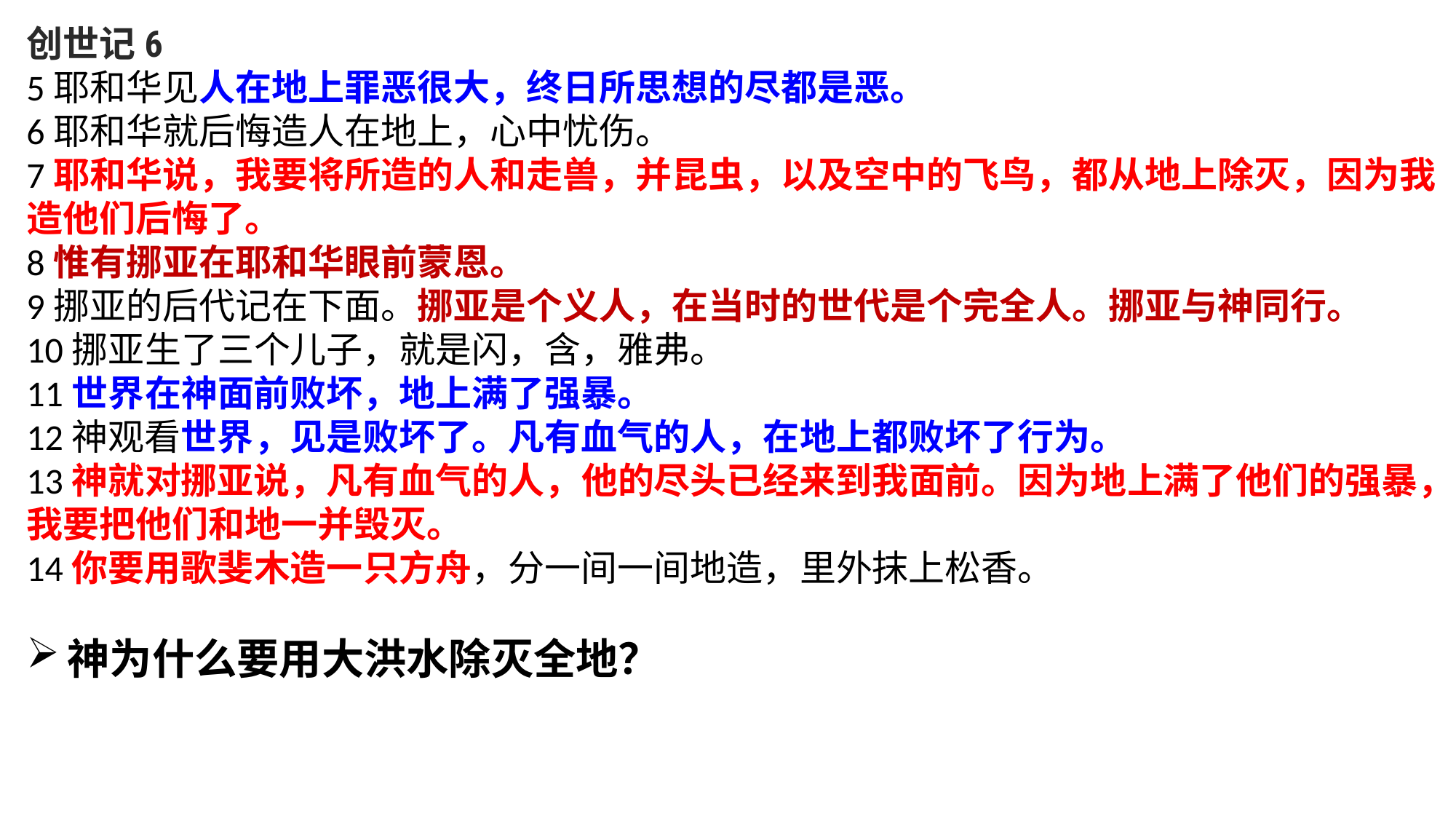

创世记6
5耶和华见人在地上罪恶很大，终日所思想的尽都是恶。
6耶和华就后悔造人在地上，心中忧伤。
7耶和华说，我要将所造的人和走兽，并昆虫，以及空中的飞鸟，都从地上除灭，因为我造他们后悔了。
8惟有挪亚在耶和华眼前蒙恩。
9挪亚的后代记在下面。挪亚是个义人，在当时的世代是个完全人。挪亚与神同行。
10挪亚生了三个儿子，就是闪，含，雅弗。
11世界在神面前败坏，地上满了强暴。
12神观看世界，见是败坏了。凡有血气的人，在地上都败坏了行为。
13神就对挪亚说，凡有血气的人，他的尽头已经来到我面前。因为地上满了他们的强暴，我要把他们和地一并毁灭。
14你要用歌斐木造一只方舟，分一间一间地造，里外抹上松香。

神为什么要用大洪水除灭全地？